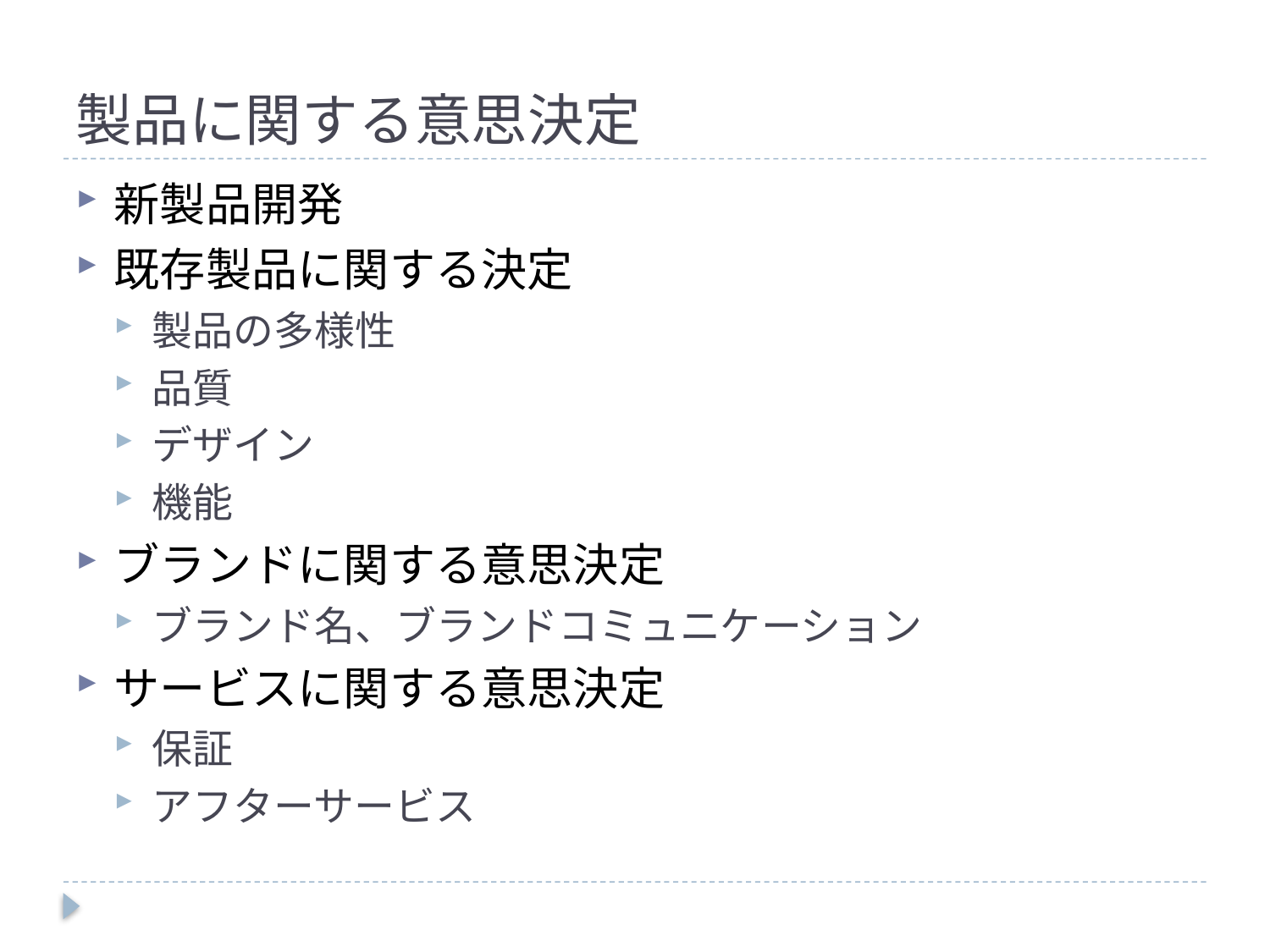

# 製品に関する意思決定
新製品開発
既存製品に関する決定
製品の多様性
品質
デザイン
機能
ブランドに関する意思決定
ブランド名、ブランドコミュニケーション
サービスに関する意思決定
保証
アフターサービス